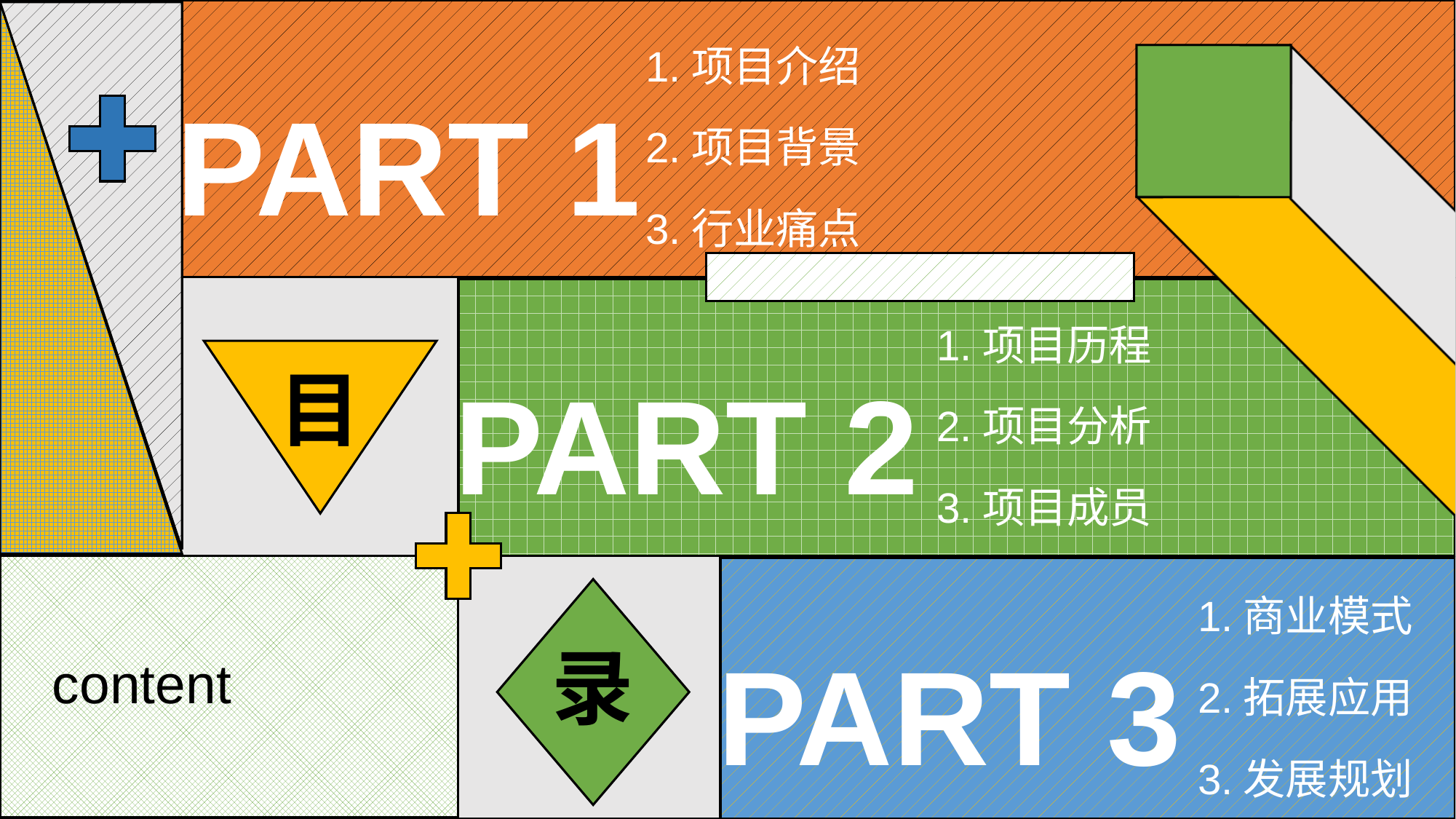

1.项目介绍
2.项目背景
3.行业痛点
PART 1
1.项目历程
2.项目分析
3.项目成员
PART 2
1.商业模式
2.拓展应用
3.发展规划
PART 3